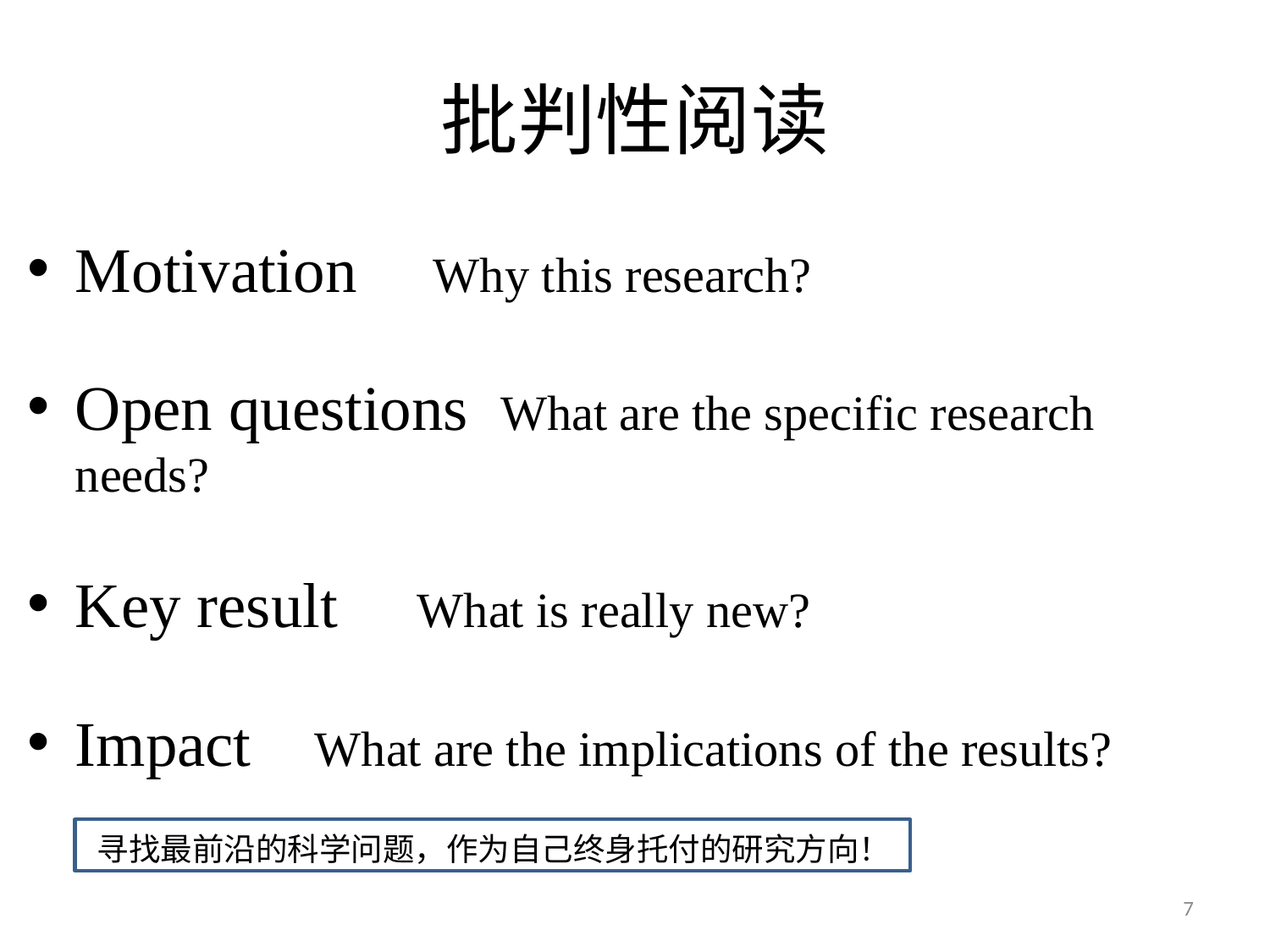

# 批判性阅读
Motivation      Why this research?

Open questions  What are the specific research needs?

Key result     What is really new?

Impact     What are the implications of the results?

寻找最前沿的科学问题，作为自己终身托付的研究方向！
7